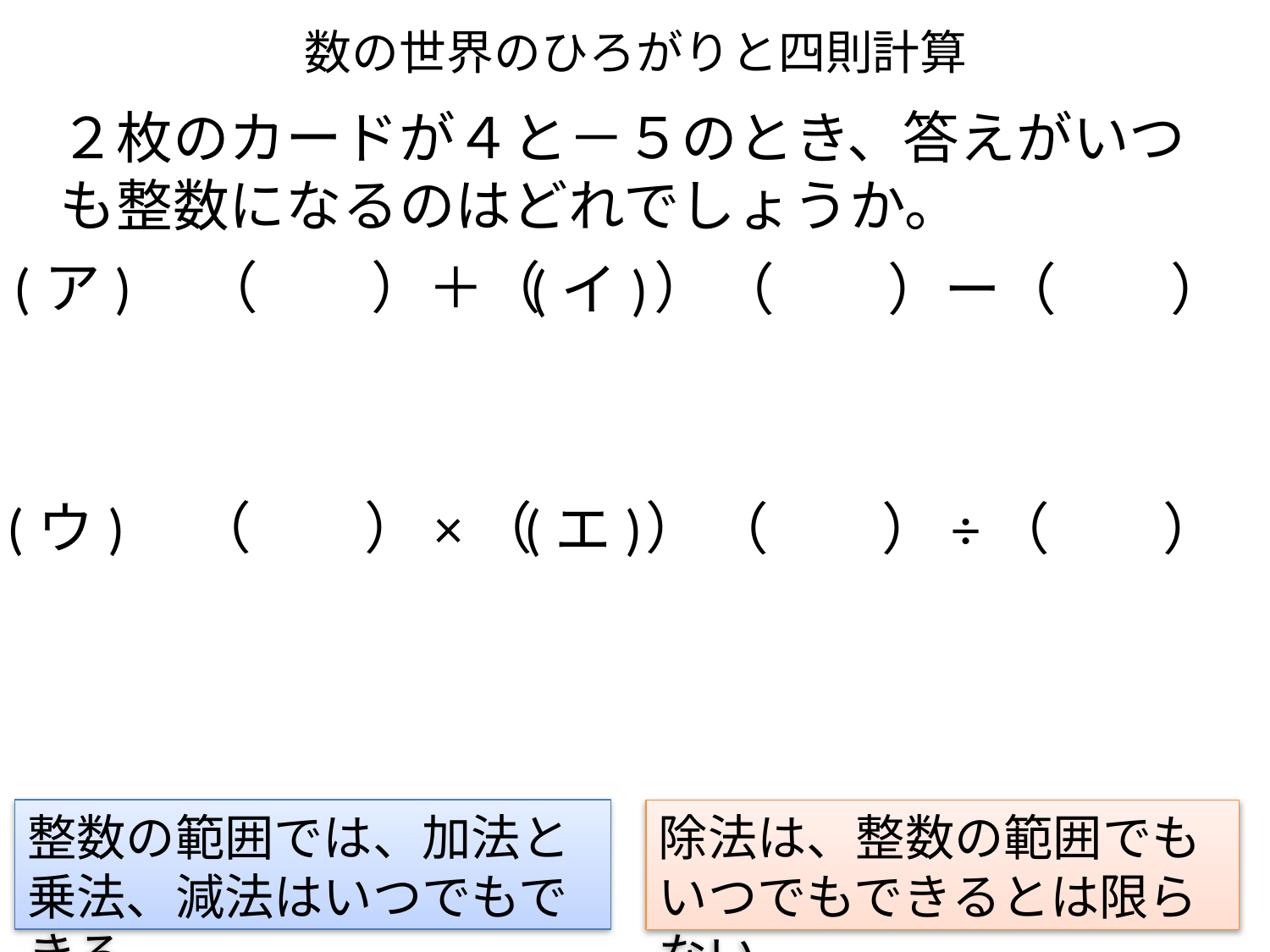

# 数の世界のひろがりと四則計算
２枚のカードが４と－５のとき、答えがいつも整数になるのはどれでしょうか。

(ア)　（　　）＋（　　）
(イ)　（　　）ー（　　）
(ウ)　（　　）×（　　）
(エ)　（　　）÷（　　）
整数の範囲では、加法と乗法、減法はいつでもできる。

除法は、整数の範囲でもいつでもできるとは限らない。